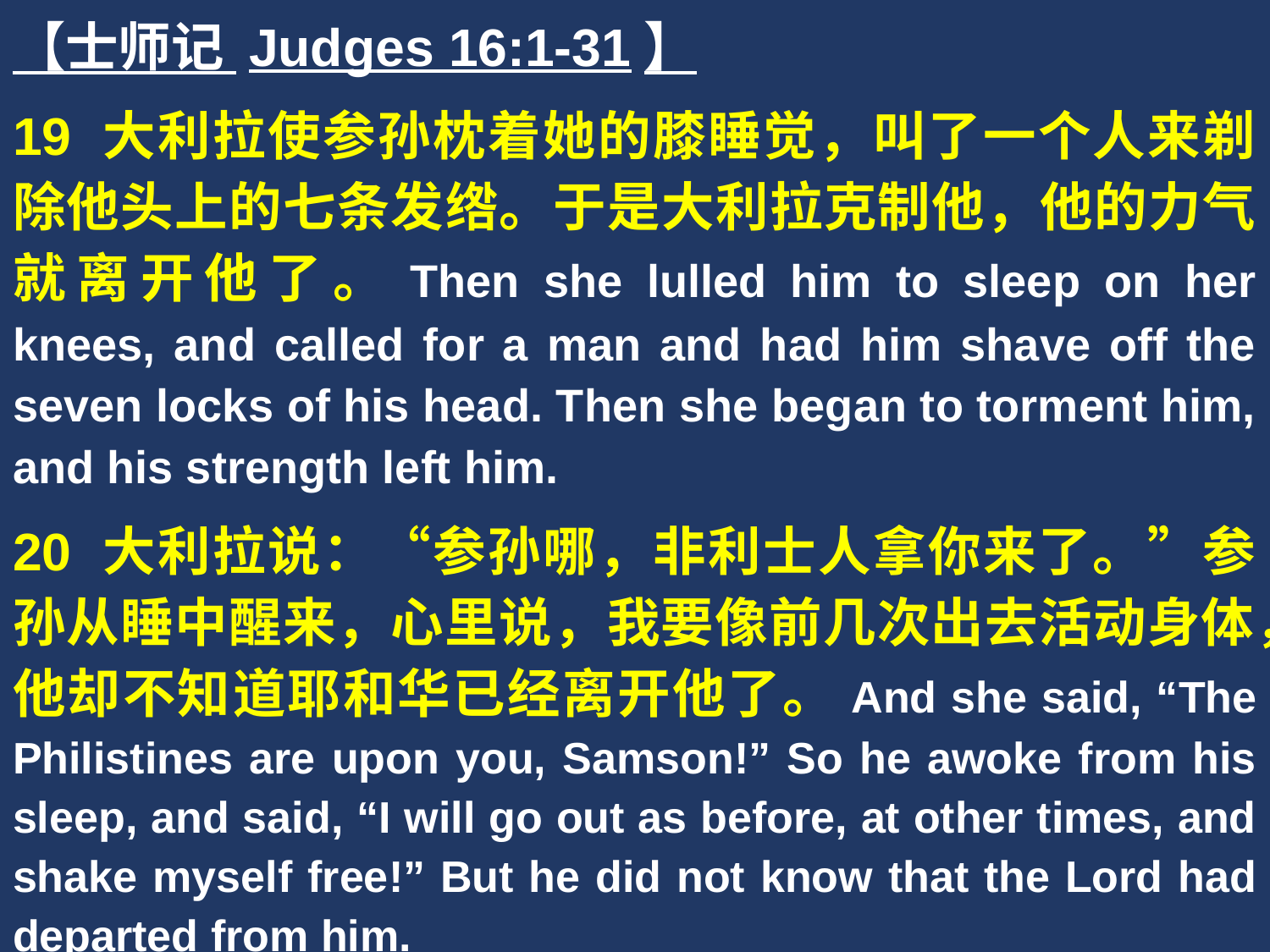

【士师记 Judges 16:1-31】
19 大利拉使参孙枕着她的膝睡觉，叫了一个人来剃除他头上的七条发绺。于是大利拉克制他，他的力气就离开他了。Then she lulled him to sleep on her knees, and called for a man and had him shave off the seven locks of his head. Then she began to torment him, and his strength left him.
20 大利拉说：“参孙哪，非利士人拿你来了。”参孙从睡中醒来，心里说，我要像前几次出去活动身体，他却不知道耶和华已经离开他了。And she said, “The Philistines are upon you, Samson!” So he awoke from his sleep, and said, “I will go out as before, at other times, and shake myself free!” But he did not know that the Lord had departed from him.